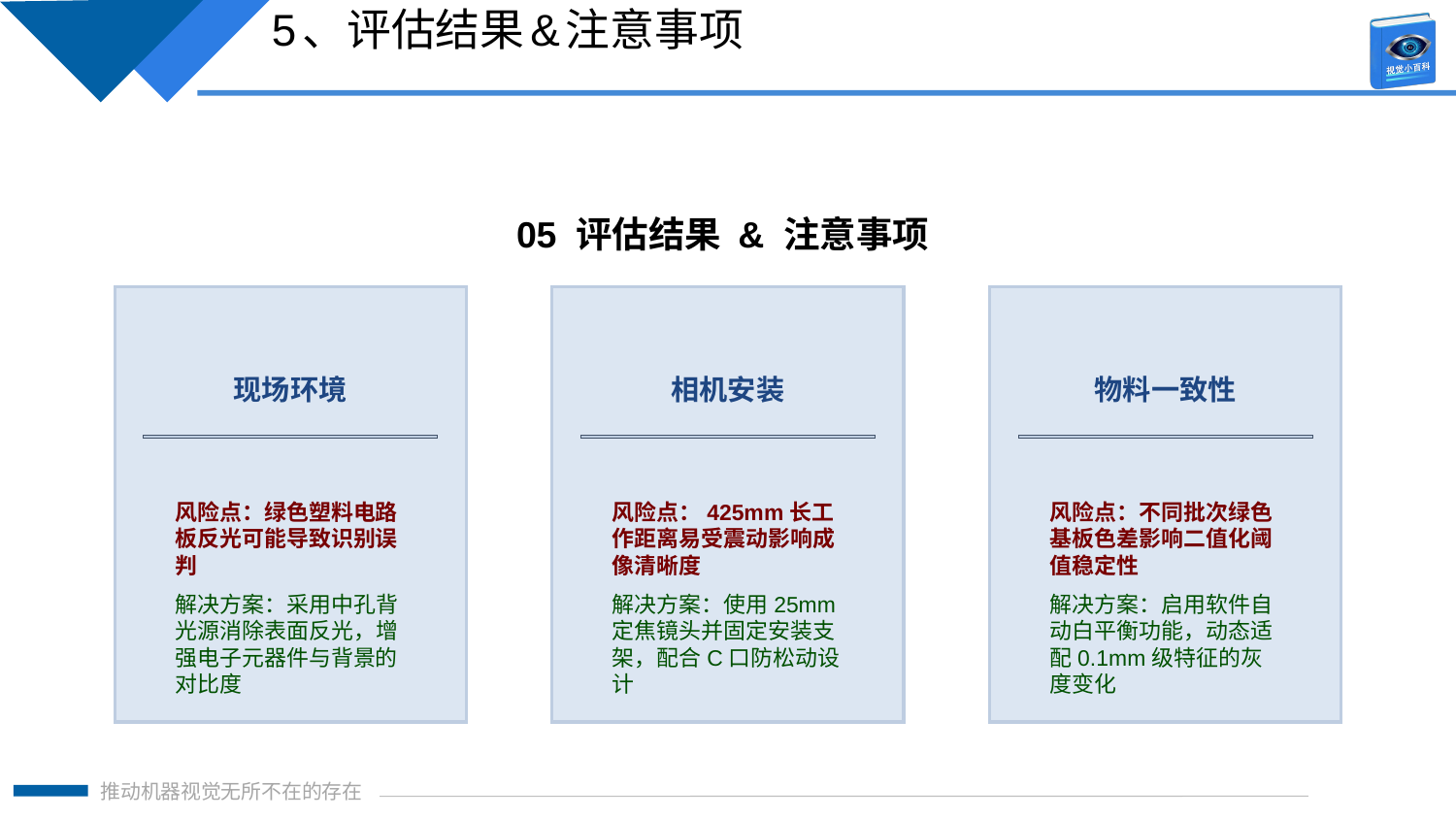

5、评估结果&注意事项

05 评估结果 & 注意事项

现场环境

相机安装

物料一致性

风险点：绿色塑料电路板反光可能导致识别误判
解决方案：采用中孔背光源消除表面反光，增强电子元器件与背景的对比度

风险点：425mm长工作距离易受震动影响成像清晰度
解决方案：使用25mm定焦镜头并固定安装支架，配合C口防松动设计

风险点：不同批次绿色基板色差影响二值化阈值稳定性
解决方案：启用软件自动白平衡功能，动态适配0.1mm级特征的灰度变化